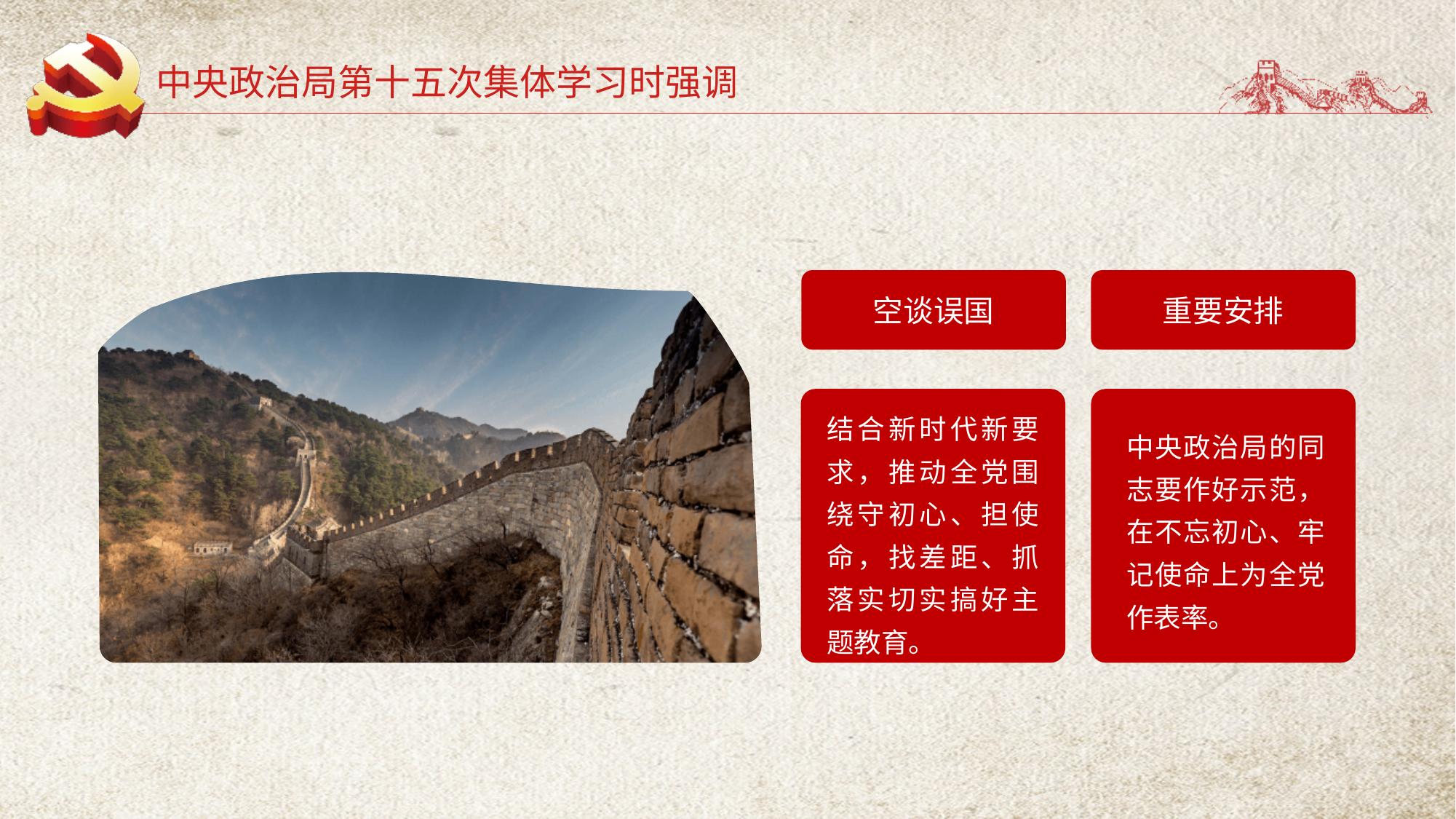

中央政治局第十五次集体学习时强调
重要安排
空谈误国

结合新时代新要求，推动全党围绕守初心、担使命，找差距、抓落实切实搞好主题教育。
中央政治局的同志要作好示范，在不忘初心、牢记使命上为全党作表率。